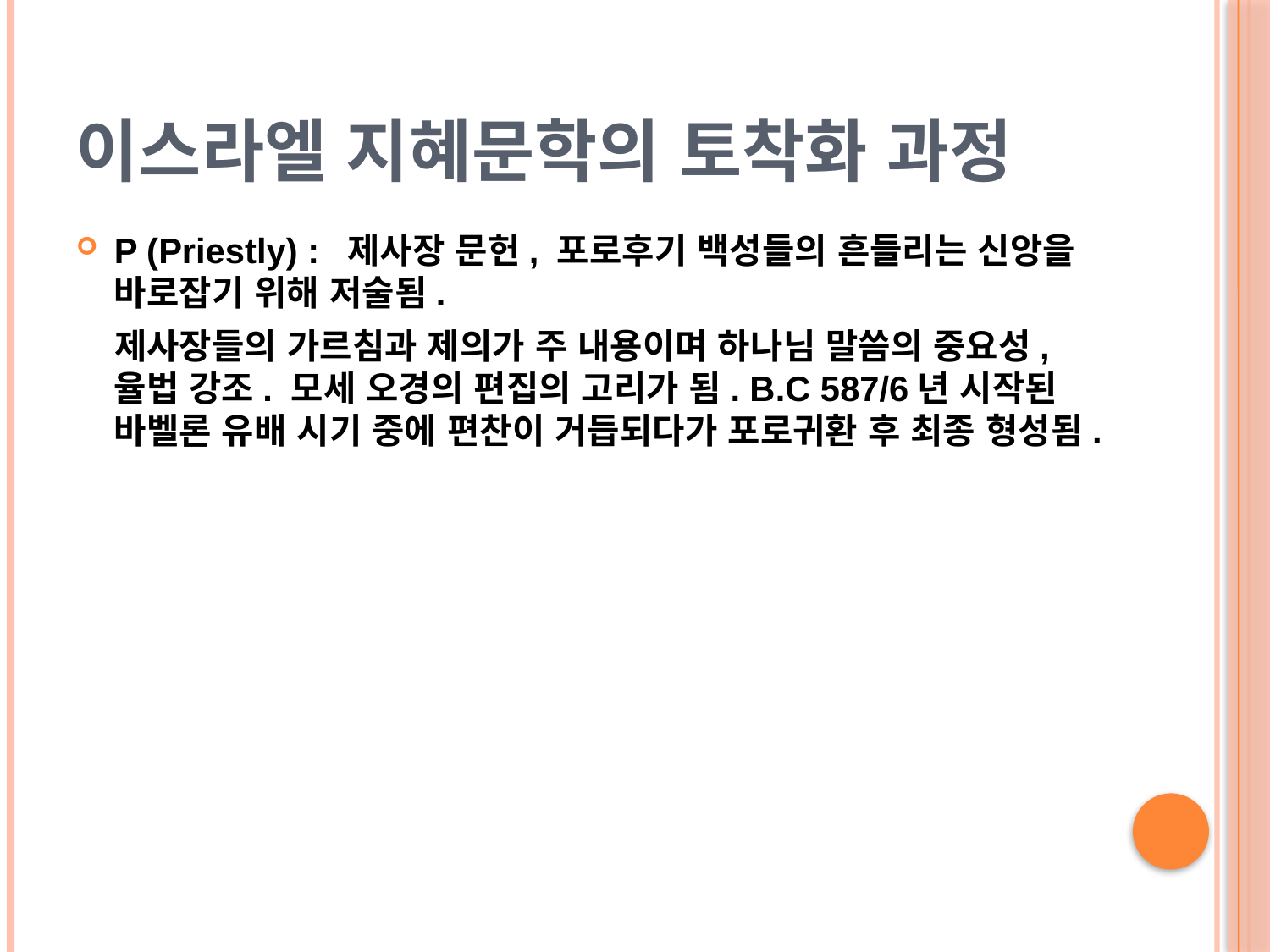

# 이스라엘 지혜문학의 토착화 과정
P (Priestly) :  제사장 문헌, 포로후기 백성들의 흔들리는 신앙을 바로잡기 위해 저술됨.
   제사장들의 가르침과 제의가 주 내용이며 하나님 말씀의 중요성, 율법 강조. 모세 오경의 편집의 고리가 됨. B.C 587/6년 시작된 바벨론 유배 시기 중에 편찬이 거듭되다가 포로귀환 후 최종 형성됨.